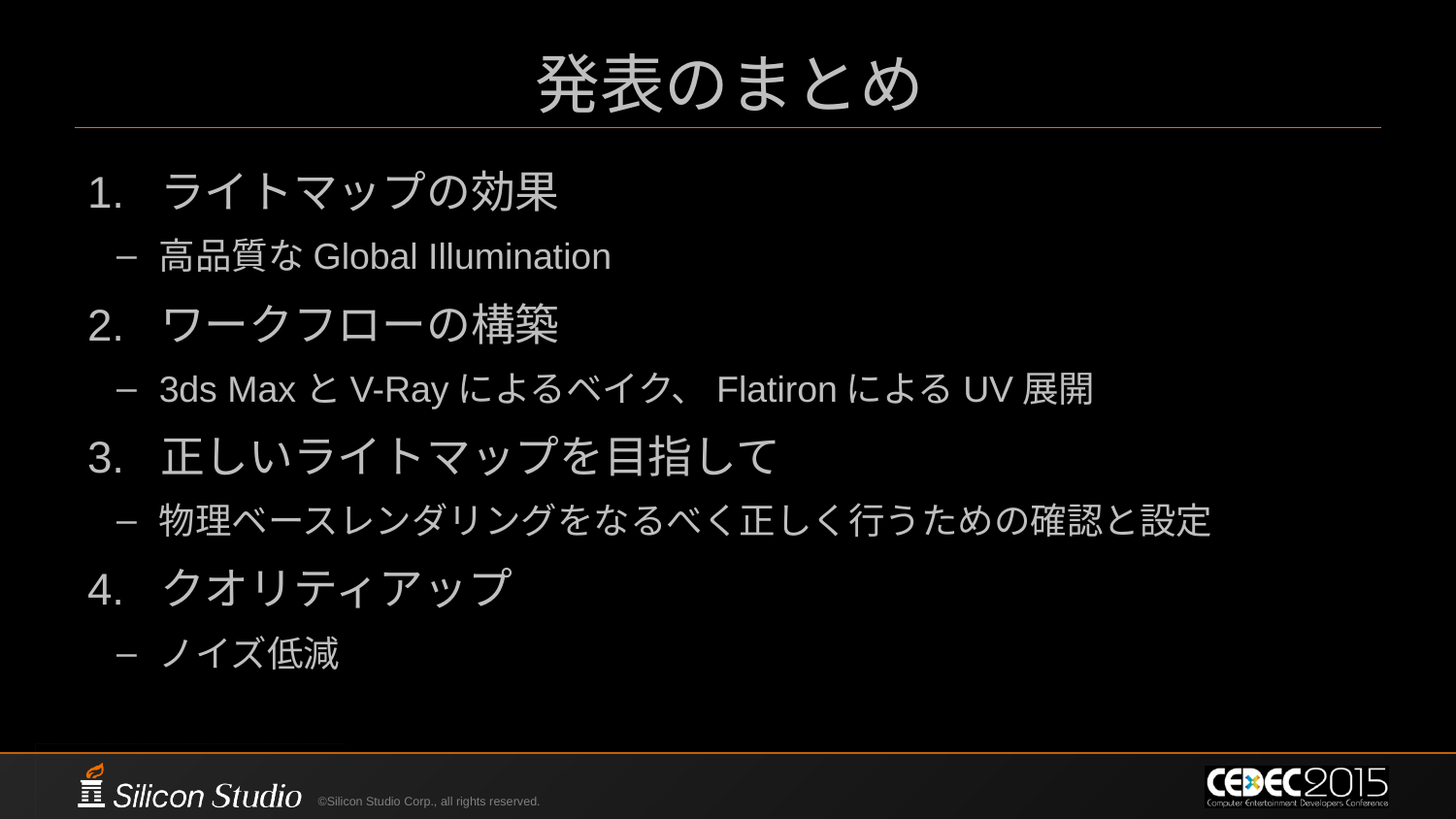

# 発表のまとめ
ライトマップの効果
高品質なGlobal Illumination
ワークフローの構築
3ds MaxとV-Rayによるベイク、FlatironによるUV展開
正しいライトマップを目指して
物理ベースレンダリングをなるべく正しく行うための確認と設定
クオリティアップ
ノイズ低減